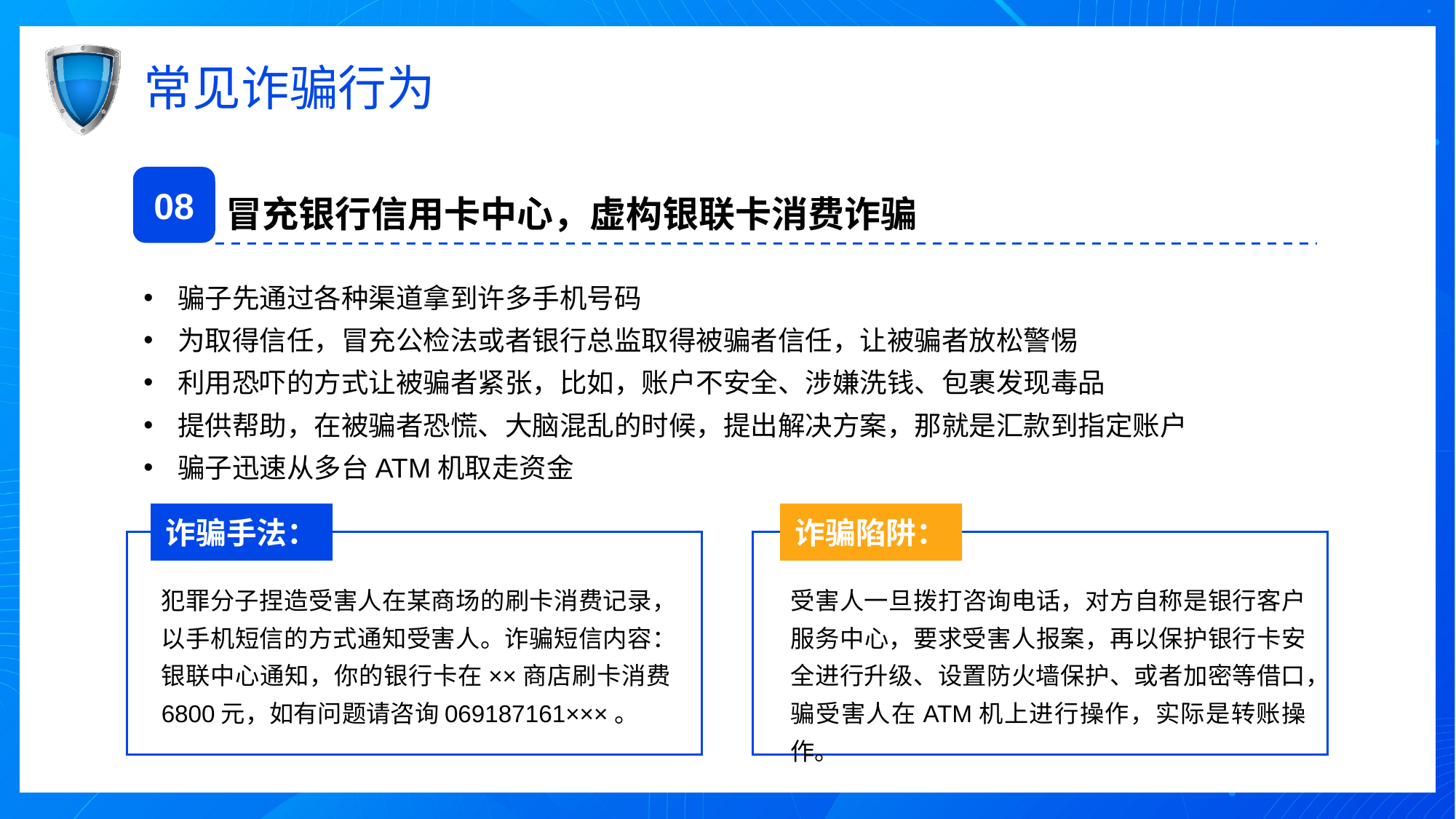

# 常见诈骗行为
08
冒充银行信用卡中心，虚构银联卡消费诈骗
骗子先通过各种渠道拿到许多手机号码
为取得信任，冒充公检法或者银行总监取得被骗者信任，让被骗者放松警惕
利用恐吓的方式让被骗者紧张，比如，账户不安全、涉嫌洗钱、包裹发现毒品
提供帮助，在被骗者恐慌、大脑混乱的时候，提出解决方案，那就是汇款到指定账户
骗子迅速从多台ATM机取走资金
诈骗手法：

犯罪分子捏造受害人在某商场的刷卡消费记录，以手机短信的方式通知受害人。诈骗短信内容：银联中心通知，你的银行卡在××商店刷卡消费6800元，如有问题请咨询069187161×××。
诈骗陷阱：

受害人一旦拨打咨询电话，对方自称是银行客户服务中心，要求受害人报案，再以保护银行卡安全进行升级、设置防火墙保护、或者加密等借口，骗受害人在ATM机上进行操作，实际是转账操作。